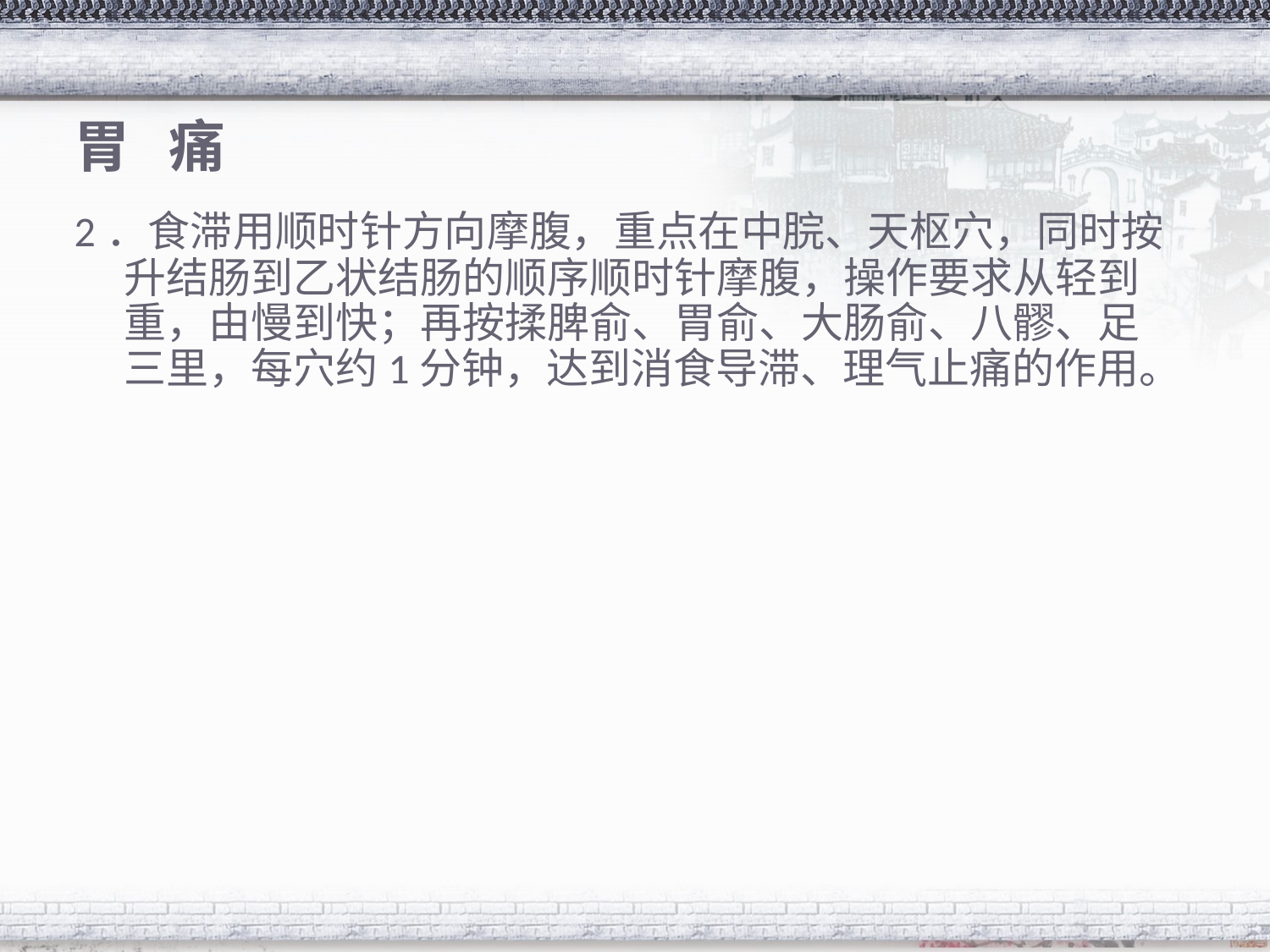

# 胃   痛
2．食滞用顺时针方向摩腹，重点在中脘、天枢穴，同时按升结肠到乙状结肠的顺序顺时针摩腹，操作要求从轻到重，由慢到快；再按揉脾俞、胃俞、大肠俞、八髎、足三里，每穴约1分钟，达到消食导滞、理气止痛的作用。